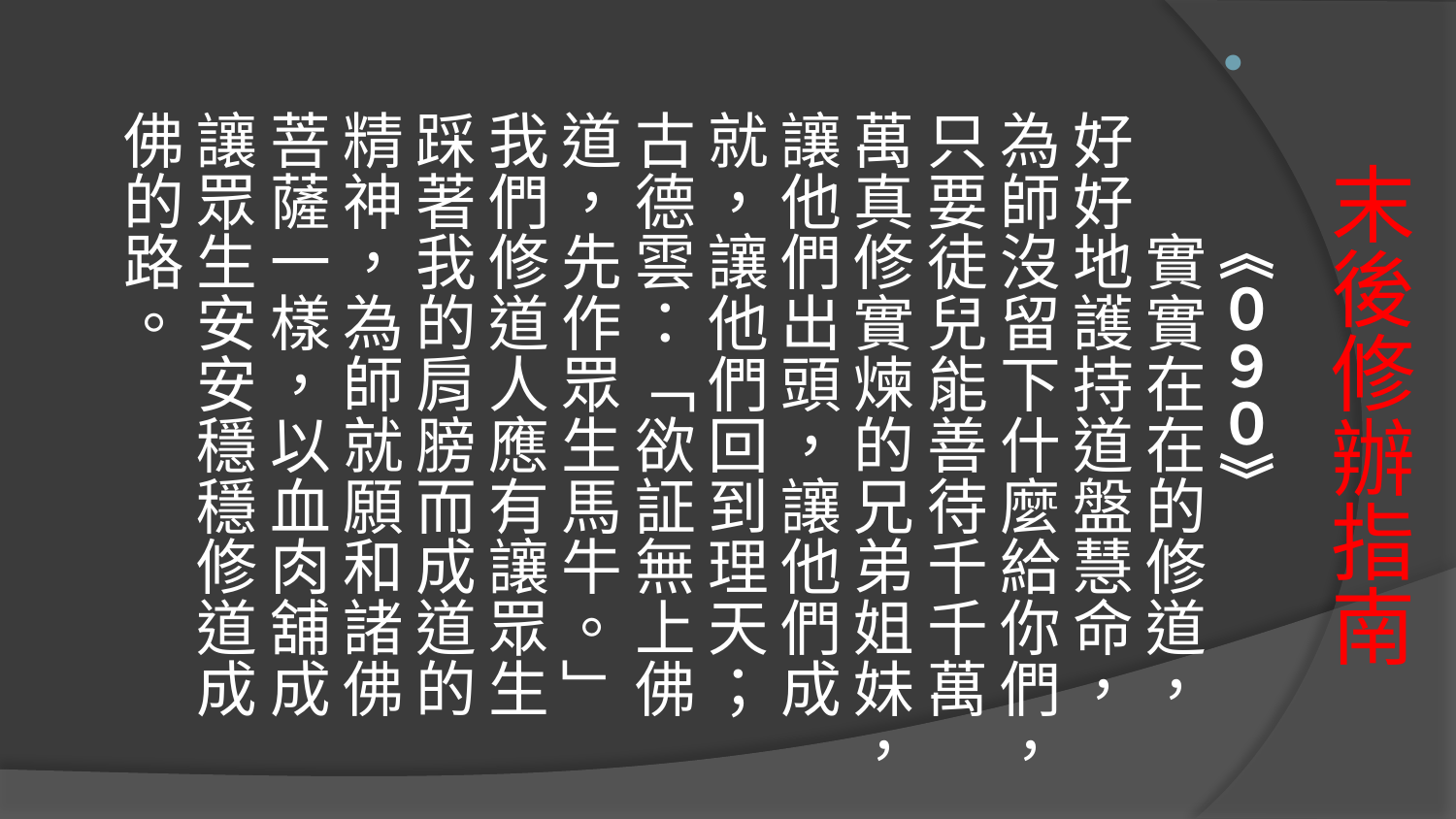

《０９０》
　　實實在在的修道，好好地護持道盤慧命，為師沒留下什麼給你們，只要徒兒能善待千千萬萬真修實煉的兄弟姐妹，讓他們出頭，讓他們成就，讓他們回到理天；古德雲：「欲証無上佛道，先作眾生馬牛。」我們修道人應有讓眾生踩著我的肩膀而成道的精神，為師就願和諸佛菩薩一樣，以血肉舖成讓眾生安安穩穩修道成佛的路。

# 末後修辦指南